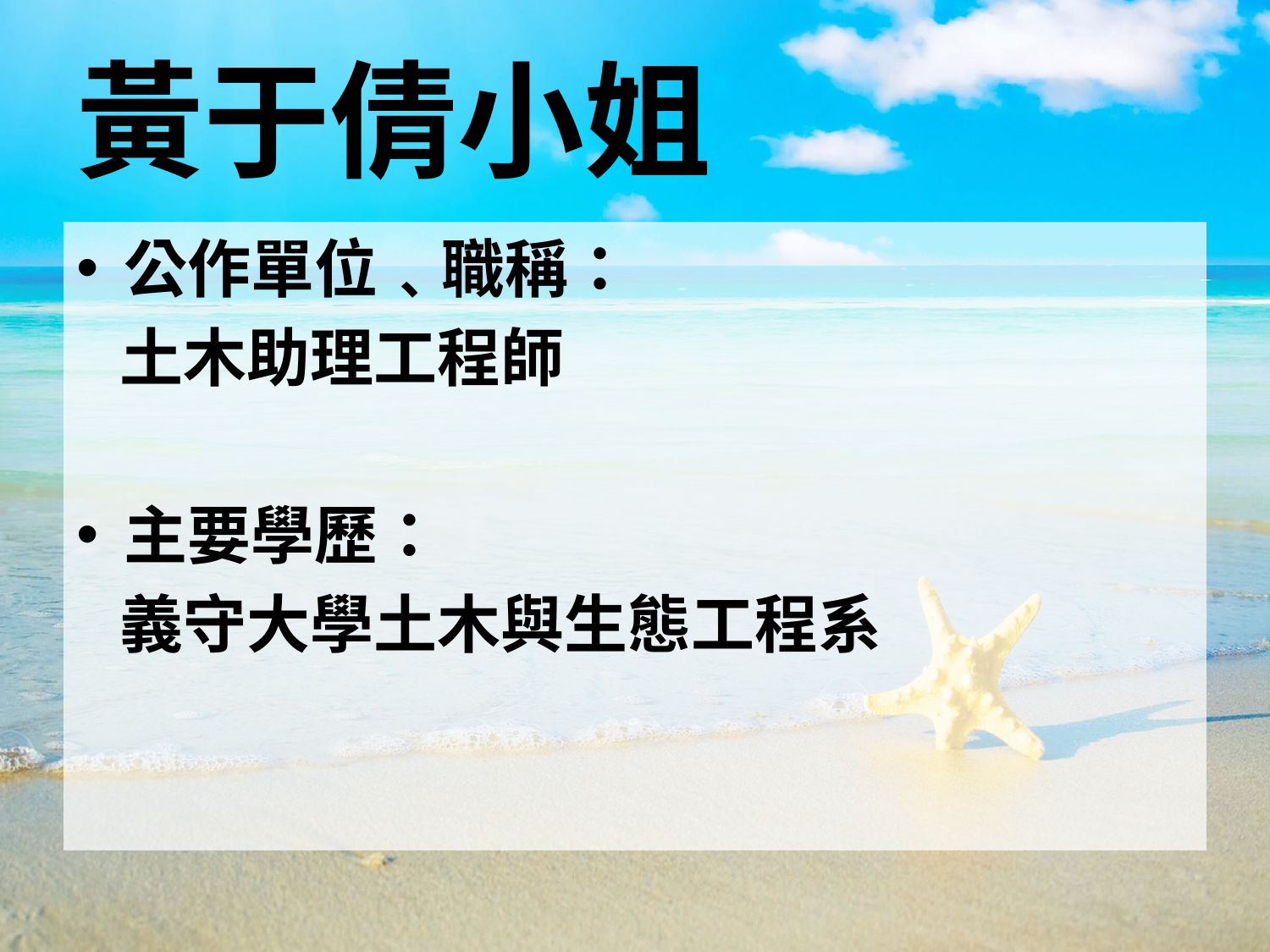

# 黃于倩小姐
公作單位﹑職稱：
  土木助理工程師

主要學歷：
  義守大學土木與生態工程系